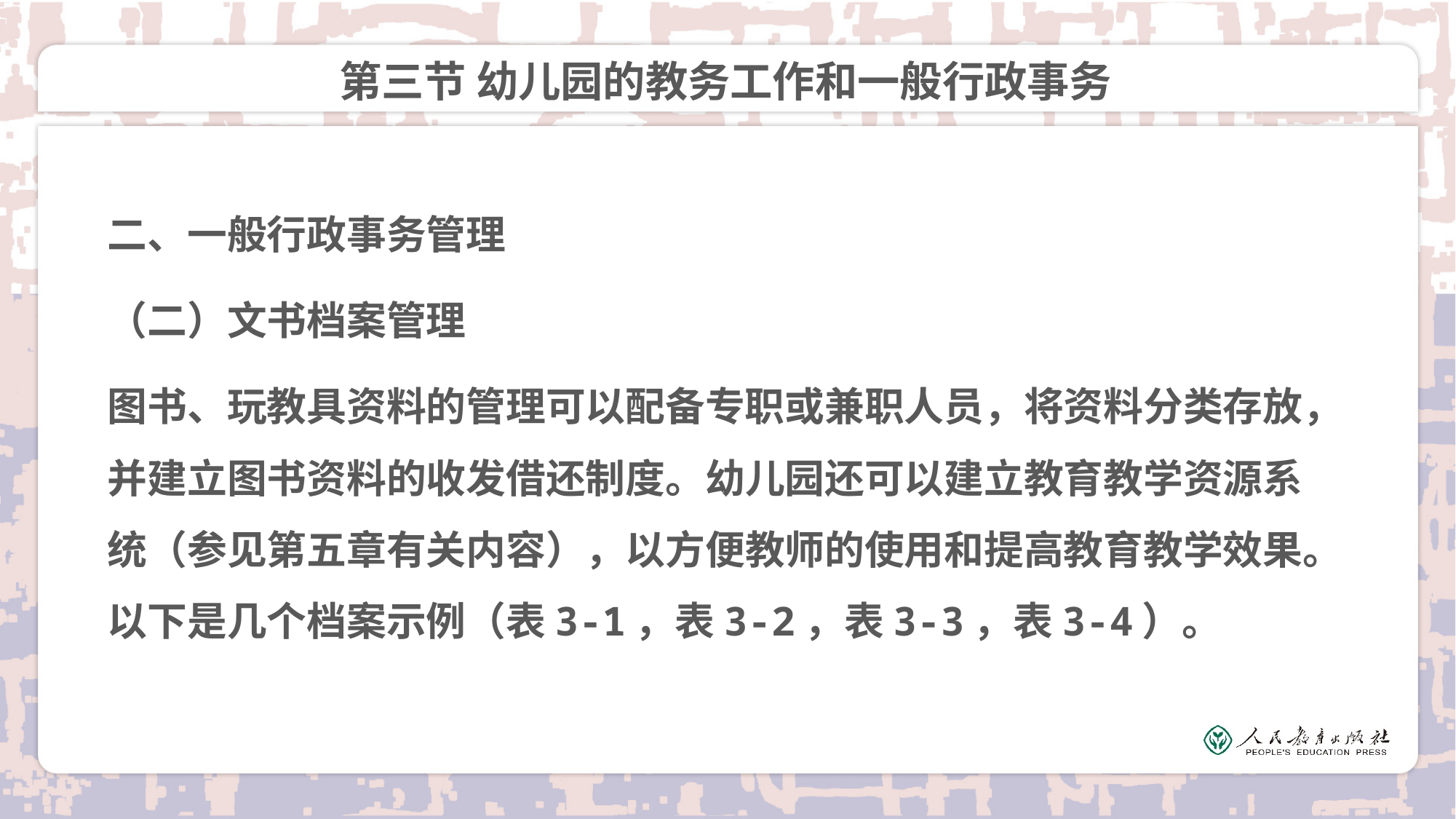

# 第三节 幼儿园的教务工作和一般行政事务
二、一般行政事务管理
（二）文书档案管理
图书、玩教具资料的管理可以配备专职或兼职人员，将资料分类存放，并建立图书资料的收发借还制度。幼儿园还可以建立教育教学资源系统（参见第五章有关内容），以方便教师的使用和提高教育教学效果。以下是几个档案示例（表3-1，表3-2，表3-3，表3-4）。